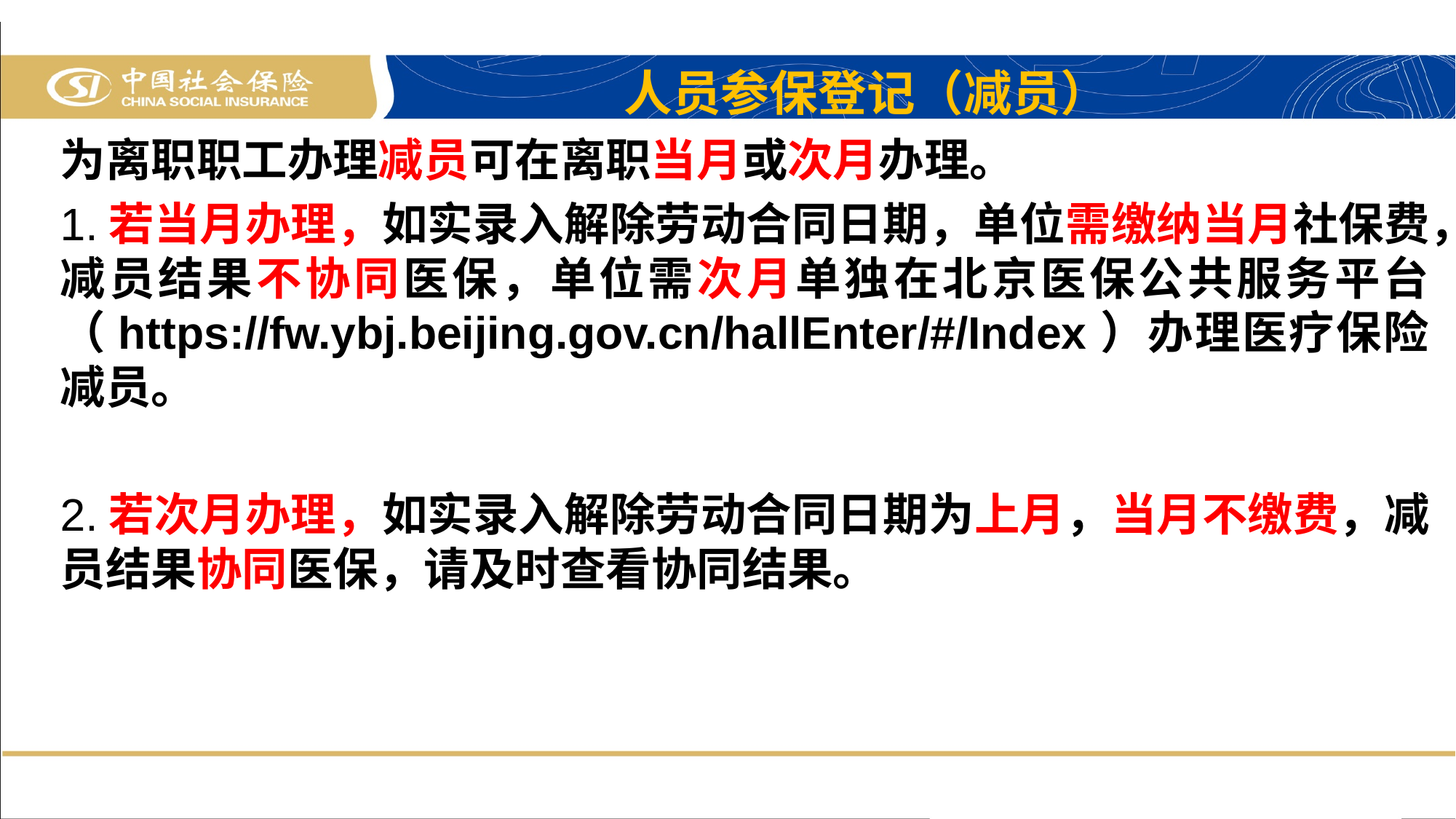

人员参保登记（减员）
为离职职工办理减员可在离职当月或次月办理。
1.若当月办理，如实录入解除劳动合同日期，单位需缴纳当月社保费，减员结果不协同医保，单位需次月单独在北京医保公共服务平台（https://fw.ybj.beijing.gov.cn/hallEnter/#/Index）办理医疗保险减员。

2.若次月办理，如实录入解除劳动合同日期为上月，当月不缴费，减员结果协同医保，请及时查看协同结果。